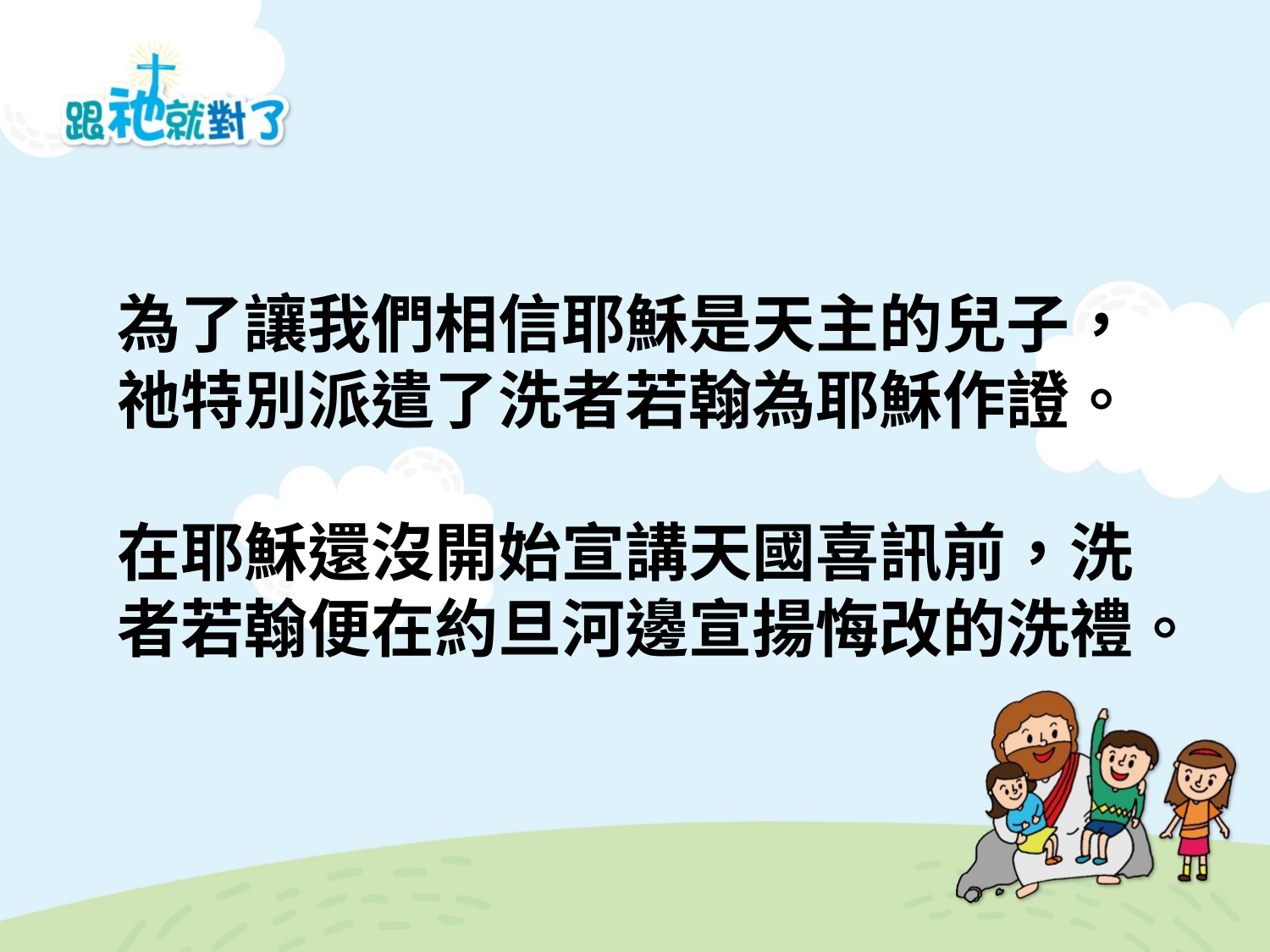

為了讓我們相信耶穌是天主的兒子，祂特別派遣了洗者若翰為耶穌作證。

在耶穌還沒開始宣講天國喜訊前，洗者若翰便在約旦河邊宣揚悔改的洗禮。